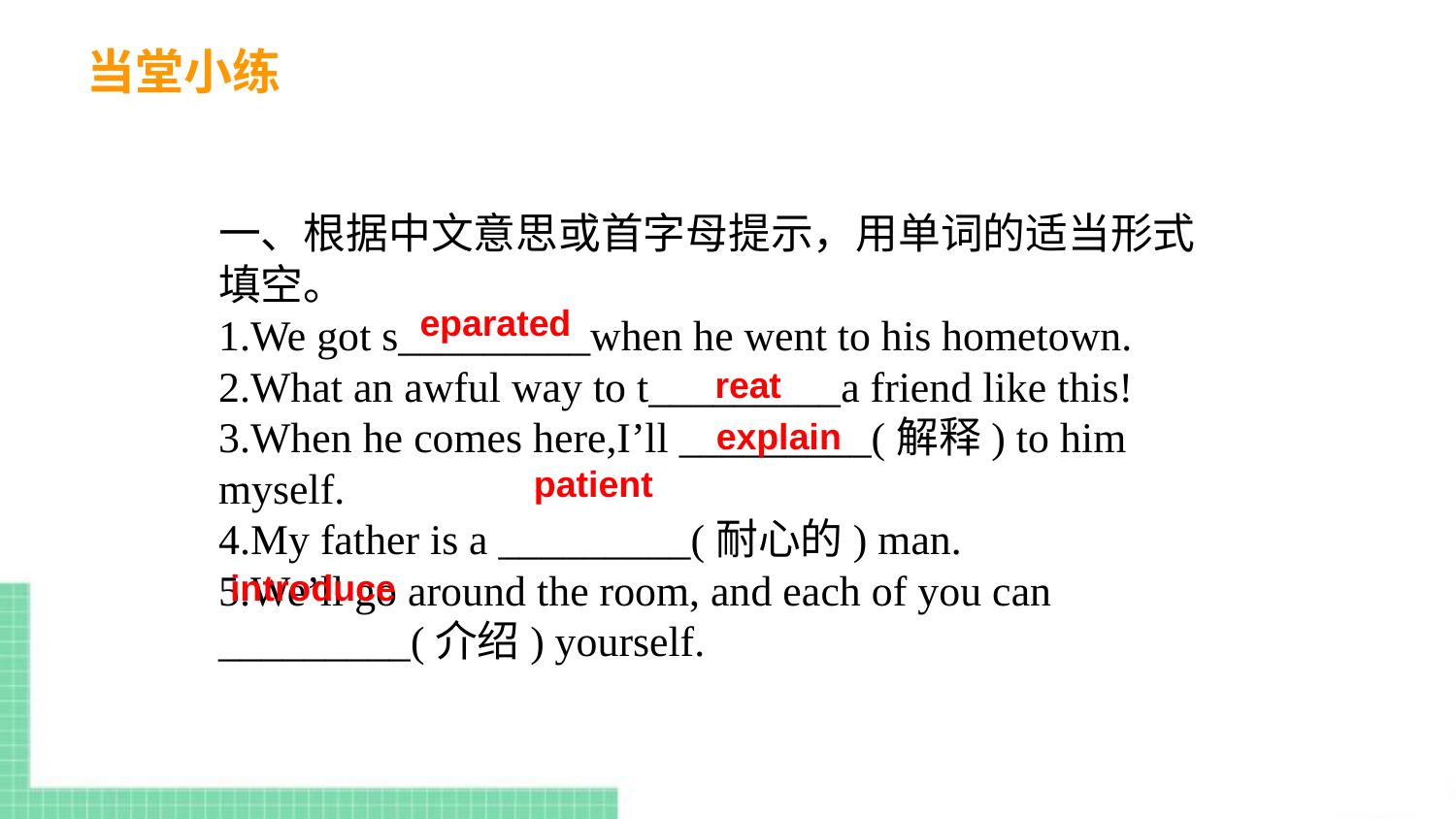

当堂小练
一、根据中文意思或首字母提示，用单词的适当形式填空。
1.We got s_________when he went to his hometown.
2.What an awful way to t_________a friend like this!
3.When he comes here,I’ll _________(解释) to him myself.
4.My father is a _________(耐心的) man.
5.We’ll go around the room, and each of you can _________(介绍) yourself.
eparated
reat
explain
patient
introduce